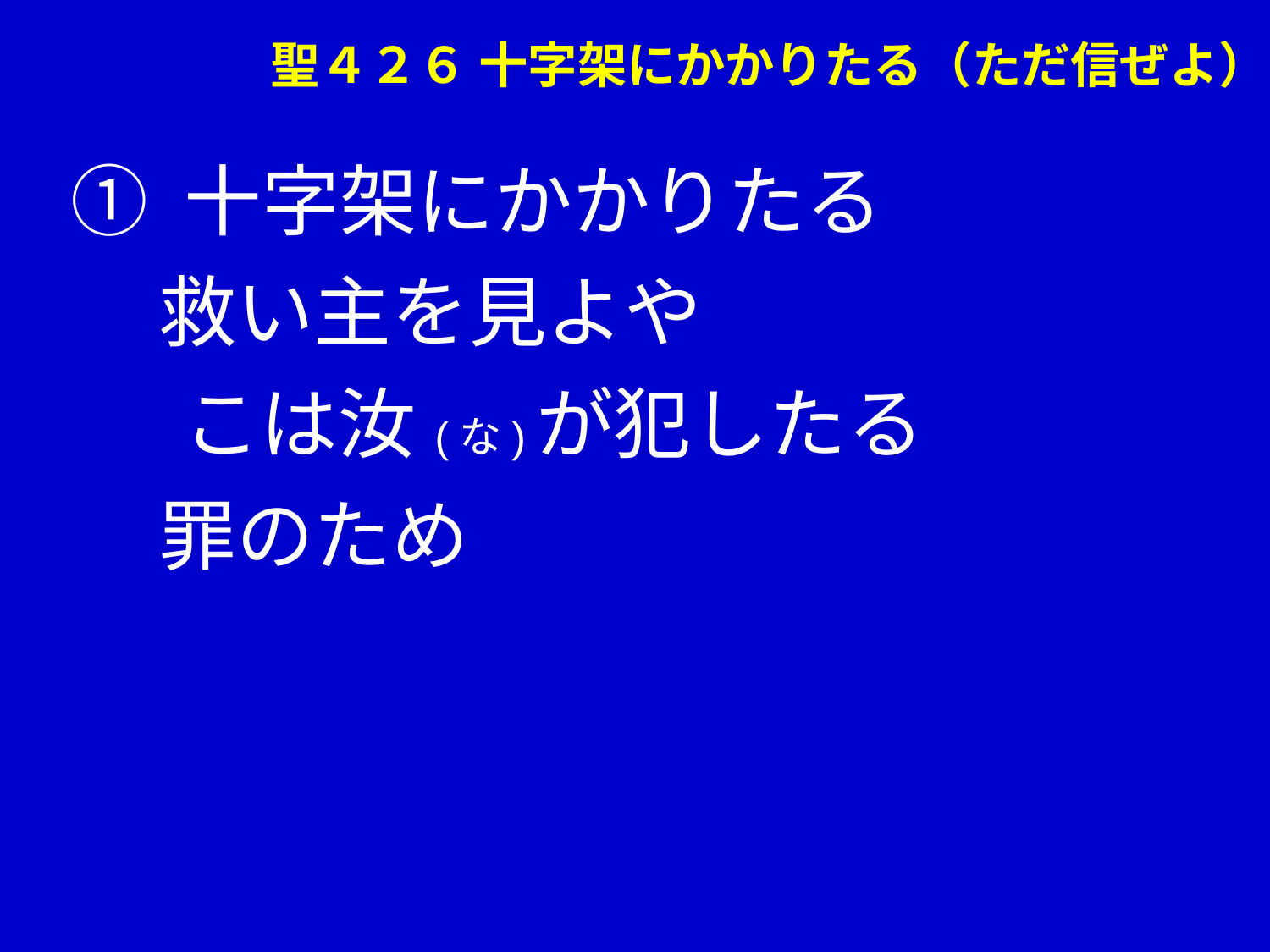

聖４２６ 十字架にかかりたる（ただ信ぜよ）
① 十字架にかかりたる
    救い主を見よや
　  こは汝(な)が犯したる
    罪のため